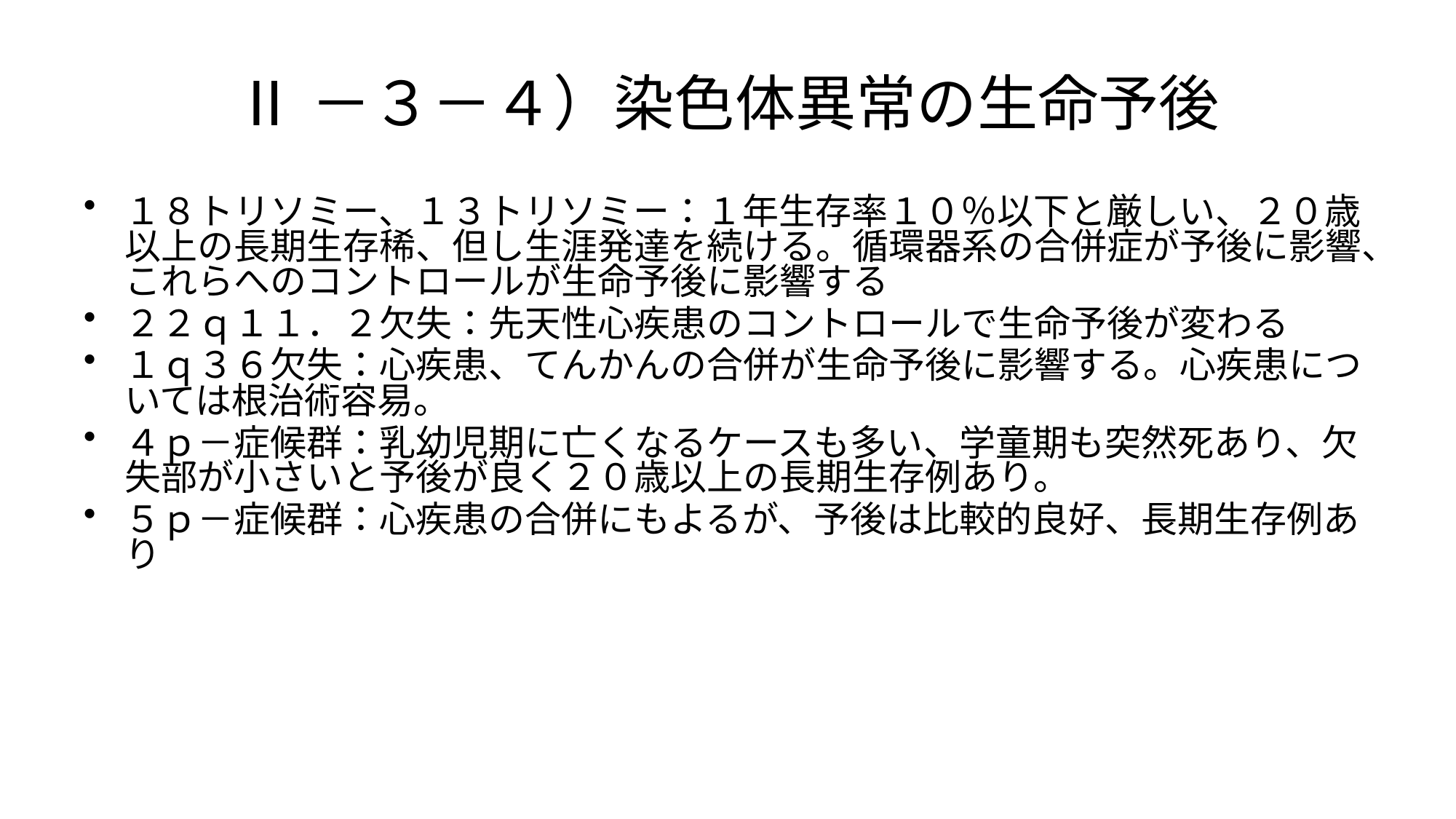

# Ⅱ－３－４）染色体異常の生命予後
１８トリソミー、１３トリソミー：１年生存率１０％以下と厳しい、２０歳以上の長期生存稀、但し生涯発達を続ける。循環器系の合併症が予後に影響、これらへのコントロールが生命予後に影響する
２２ｑ１１．２欠失：先天性心疾患のコントロールで生命予後が変わる
１ｑ３６欠失：心疾患、てんかんの合併が生命予後に影響する。心疾患については根治術容易。
４ｐ－症候群：乳幼児期に亡くなるケースも多い、学童期も突然死あり、欠失部が小さいと予後が良く２０歳以上の長期生存例あり。
５ｐ－症候群：心疾患の合併にもよるが、予後は比較的良好、長期生存例あり